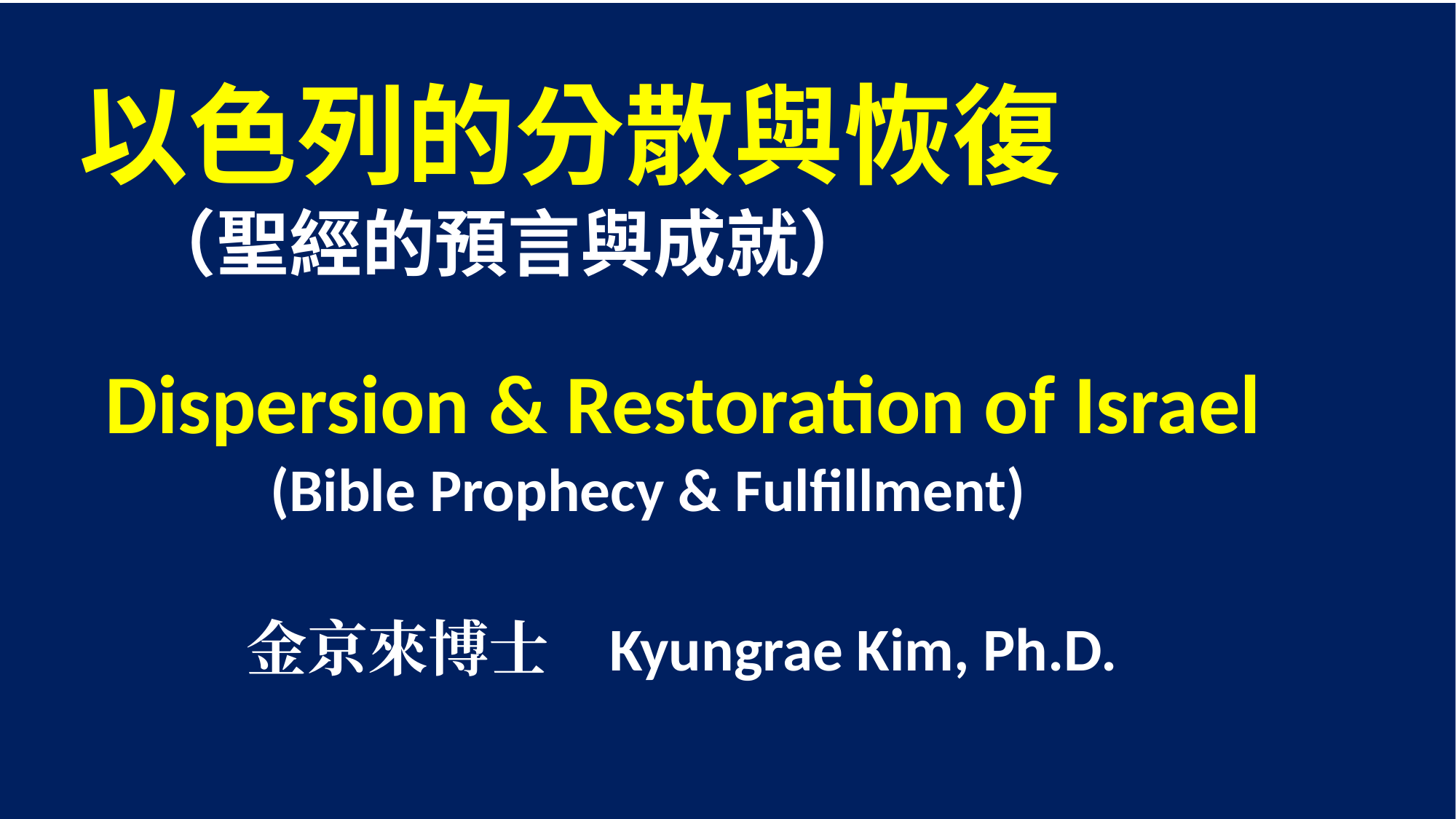

以色列的分散與恢復
       （聖經的預言與成就）

     Dispersion & Restoration of Israel
                   (Bible Prophecy & Fulfillment)

                金京來博士   Kyungrae Kim, Ph.D.